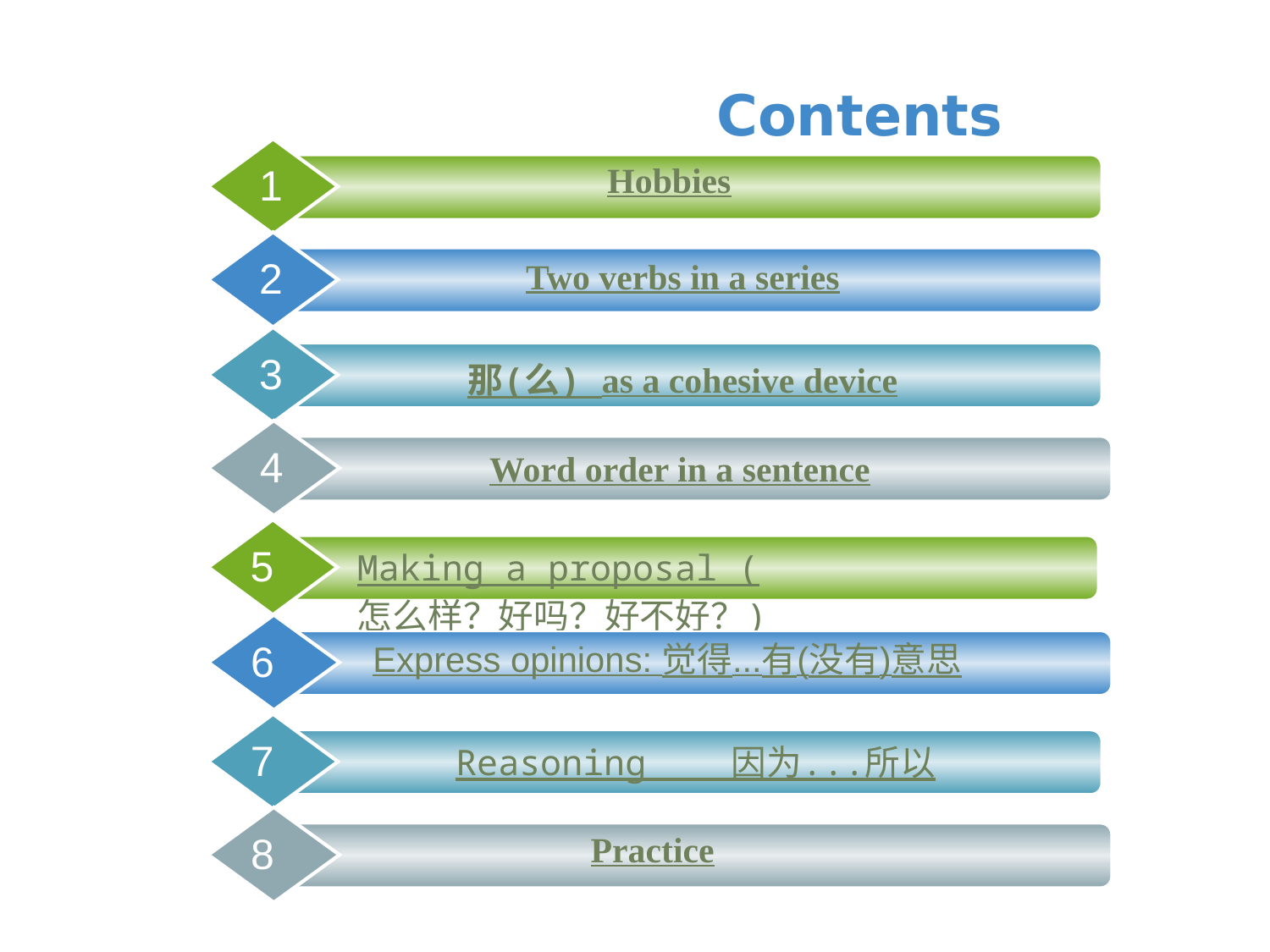

# Contents

Hobbies
1

2
Two verbs in a series

3

那(么) as a cohesive device

4

Word order in a sentence

5

Making a proposal (怎么样？好吗？好不好？)

6
Express opinions: 觉得...有(没有)意思

7

Reasoning    因为...所以

8
Practice